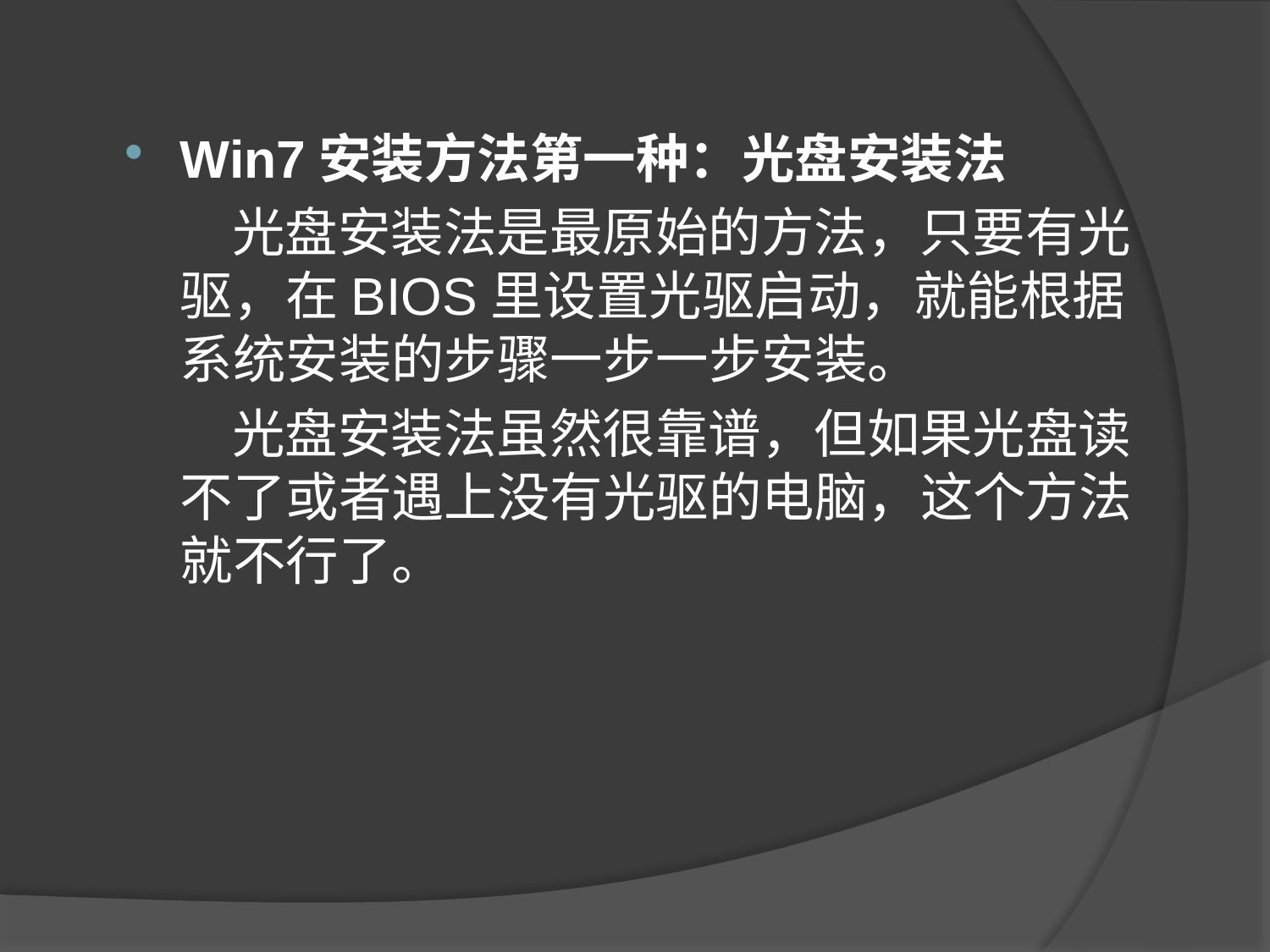

Win7安装方法第一种：光盘安装法
　　光盘安装法是最原始的方法，只要有光驱，在BIOS里设置光驱启动，就能根据系统安装的步骤一步一步安装。
　　光盘安装法虽然很靠谱，但如果光盘读不了或者遇上没有光驱的电脑，这个方法就不行了。